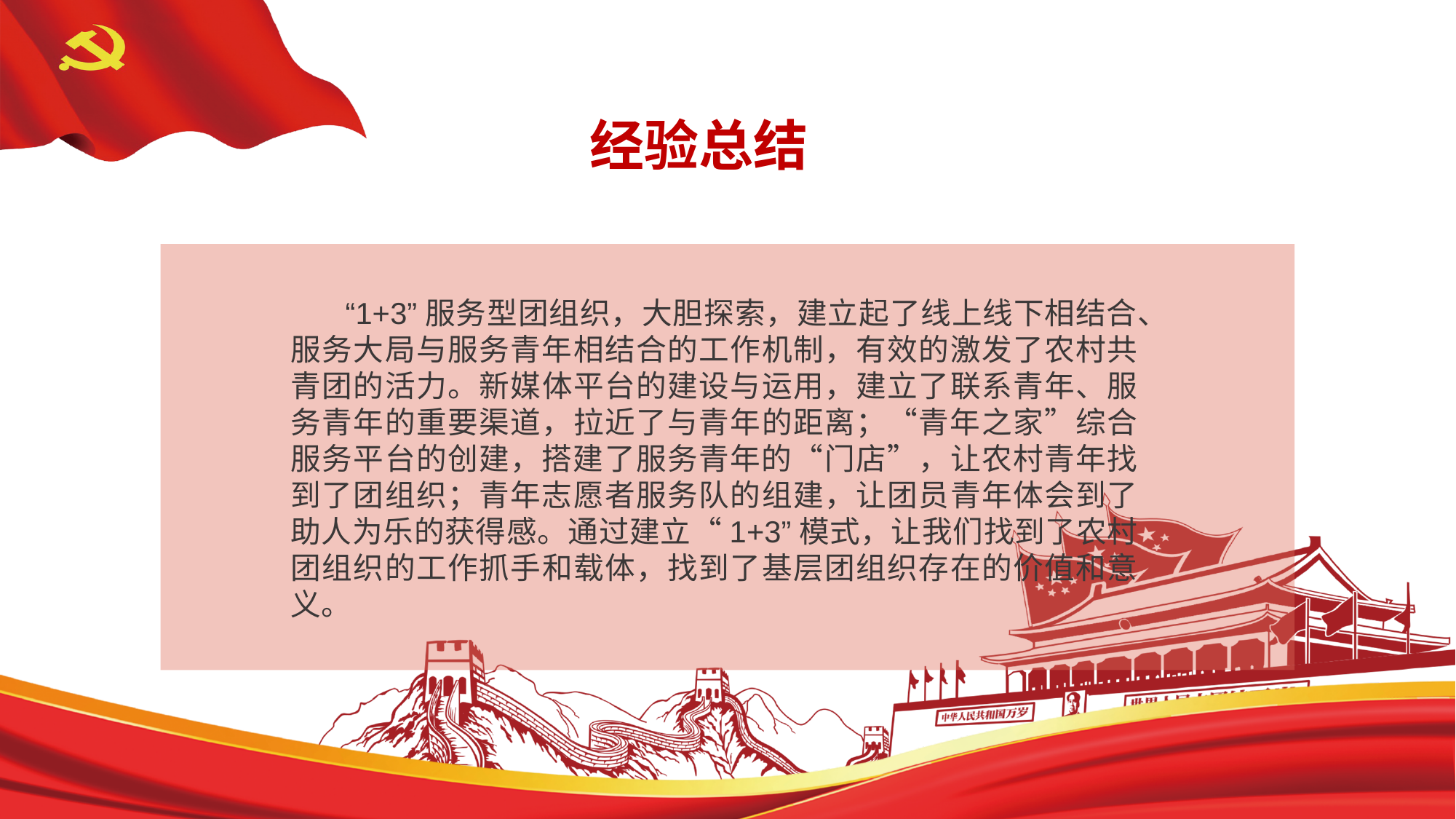

经验总结

“1+3”服务型团组织，大胆探索，建立起了线上线下相结合、服务大局与服务青年相结合的工作机制，有效的激发了农村共青团的活力。新媒体平台的建设与运用，建立了联系青年、服务青年的重要渠道，拉近了与青年的距离；“青年之家”综合服务平台的创建，搭建了服务青年的“门店”，让农村青年找到了团组织；青年志愿者服务队的组建，让团员青年体会到了助人为乐的获得感。通过建立“1+3”模式，让我们找到了农村团组织的工作抓手和载体，找到了基层团组织存在的价值和意义。